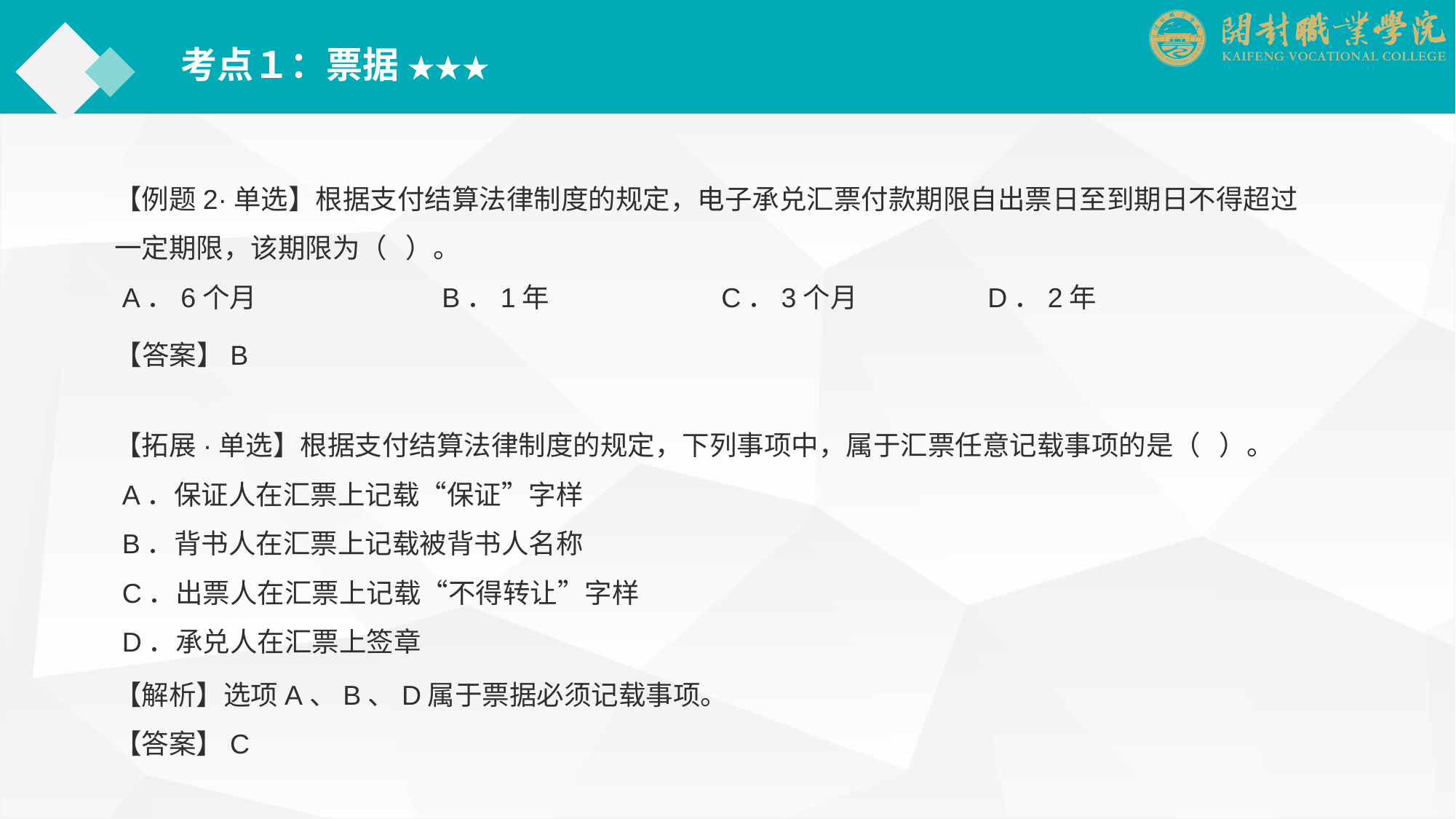

考点１：票据 ★★★
【例题2·单选】根据支付结算法律制度的规定，电子承兑汇票付款期限自出票日至到期日不得超过一定期限，该期限为（   ）。
 A．6个月		B．1年		　　C．3个月		D．2年
【答案】B
【拓展·单选】根据支付结算法律制度的规定，下列事项中，属于汇票任意记载事项的是（   ）。
 A．保证人在汇票上记载“保证”字样
 B．背书人在汇票上记载被背书人名称
 C．出票人在汇票上记载“不得转让”字样
 D．承兑人在汇票上签章
【解析】选项A、B、D属于票据必须记载事项。
【答案】C